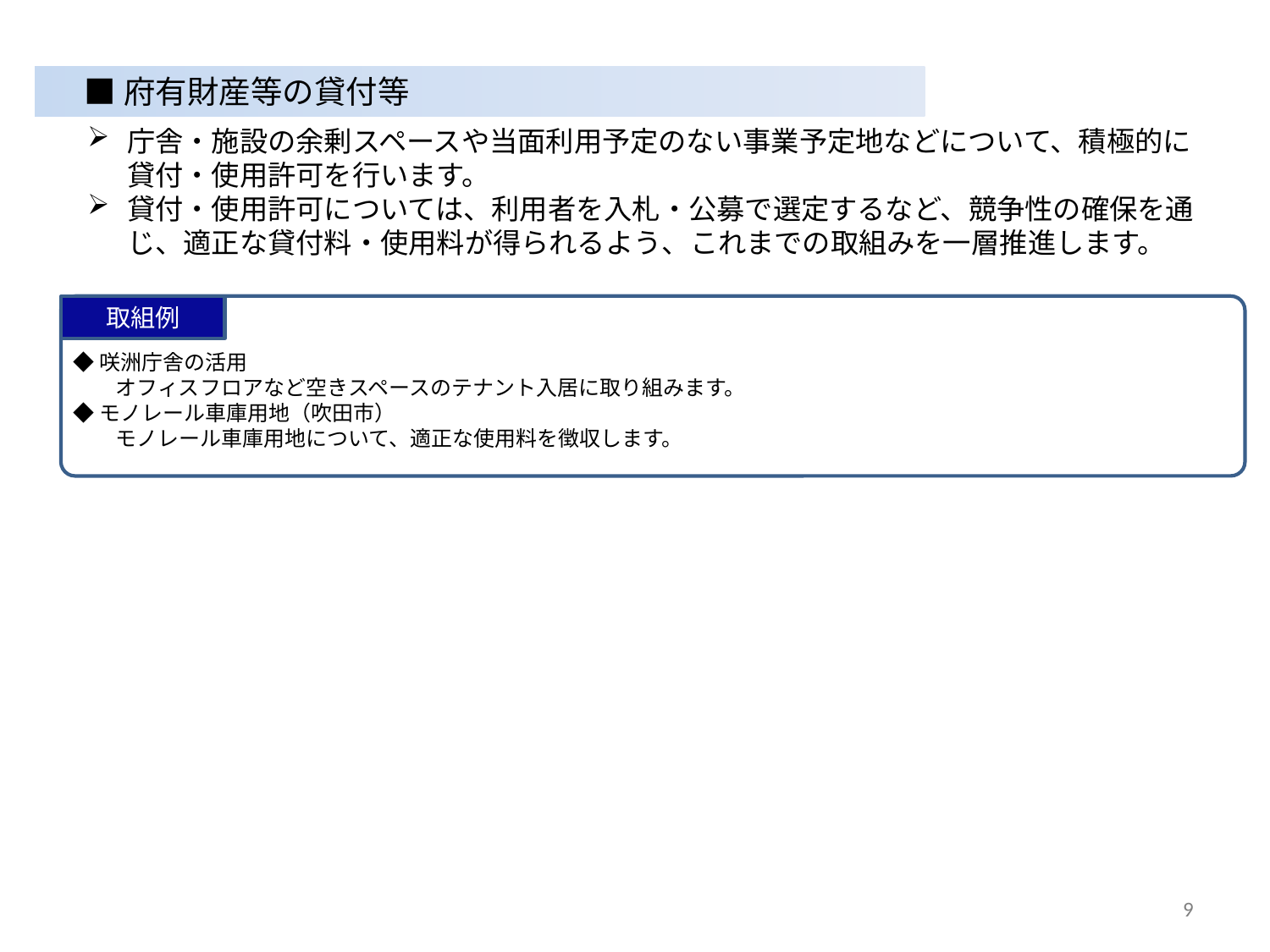

■府有財産等の貸付等
庁舎・施設の余剰スペースや当面利用予定のない事業予定地などについて、積極的に貸付・使用許可を行います。
貸付・使用許可については、利用者を入札・公募で選定するなど、競争性の確保を通じ、適正な貸付料・使用料が得られるよう、これまでの取組みを一層推進します。
取組例

◆咲洲庁舎の活用
　　オフィスフロアなど空きスペースのテナント入居に取り組みます。
◆モノレール車庫用地（吹田市）
　　モノレール車庫用地について、適正な使用料を徴収します。
9